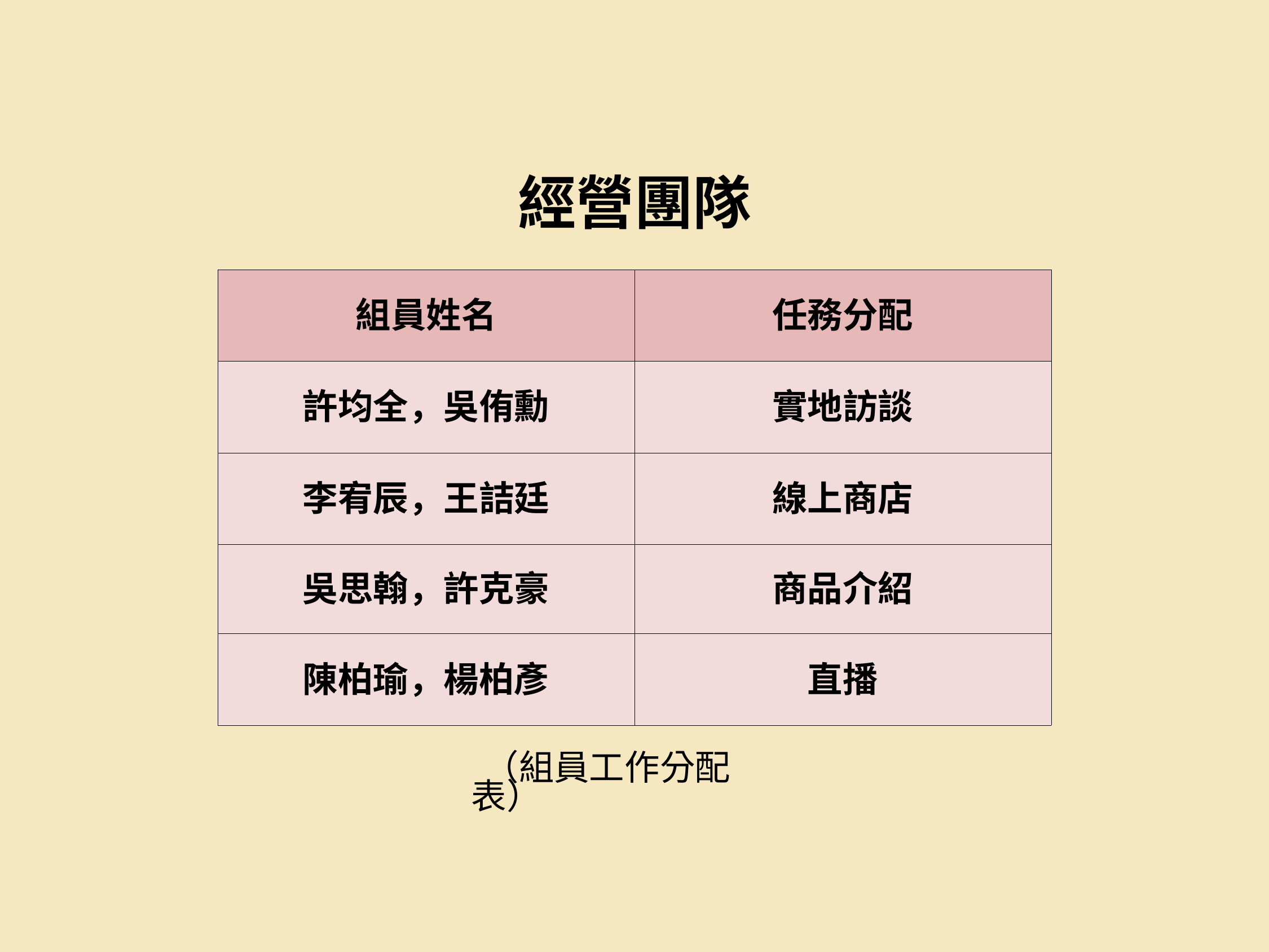

經營團隊
| 組員姓名 | 任務分配 |
| --- | --- |
| 許均全，吳侑勳 | 實地訪談 |
| 李宥辰，王詰廷 | 線上商店 |
| 吳思翰，許克豪 | 商品介紹 |
| 陳柏瑜，楊柏彥 | 直播 |
 （組員工作分配表）